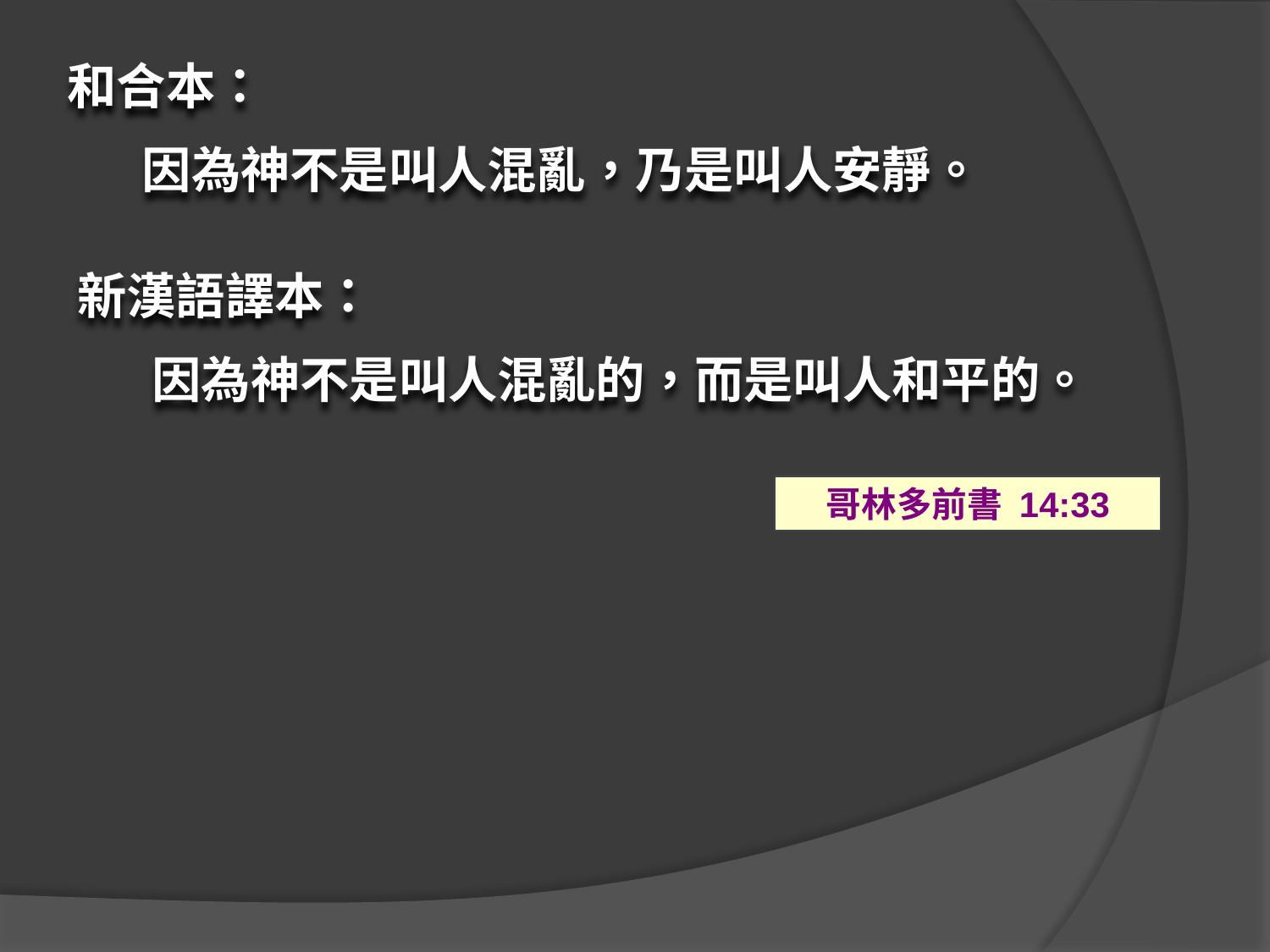

和合本：
	因為神不是叫人混亂，乃是叫人安靜。
新漢語譯本：
	因為神不是叫人混亂的，而是叫人和平的。
哥林多前書 14:33